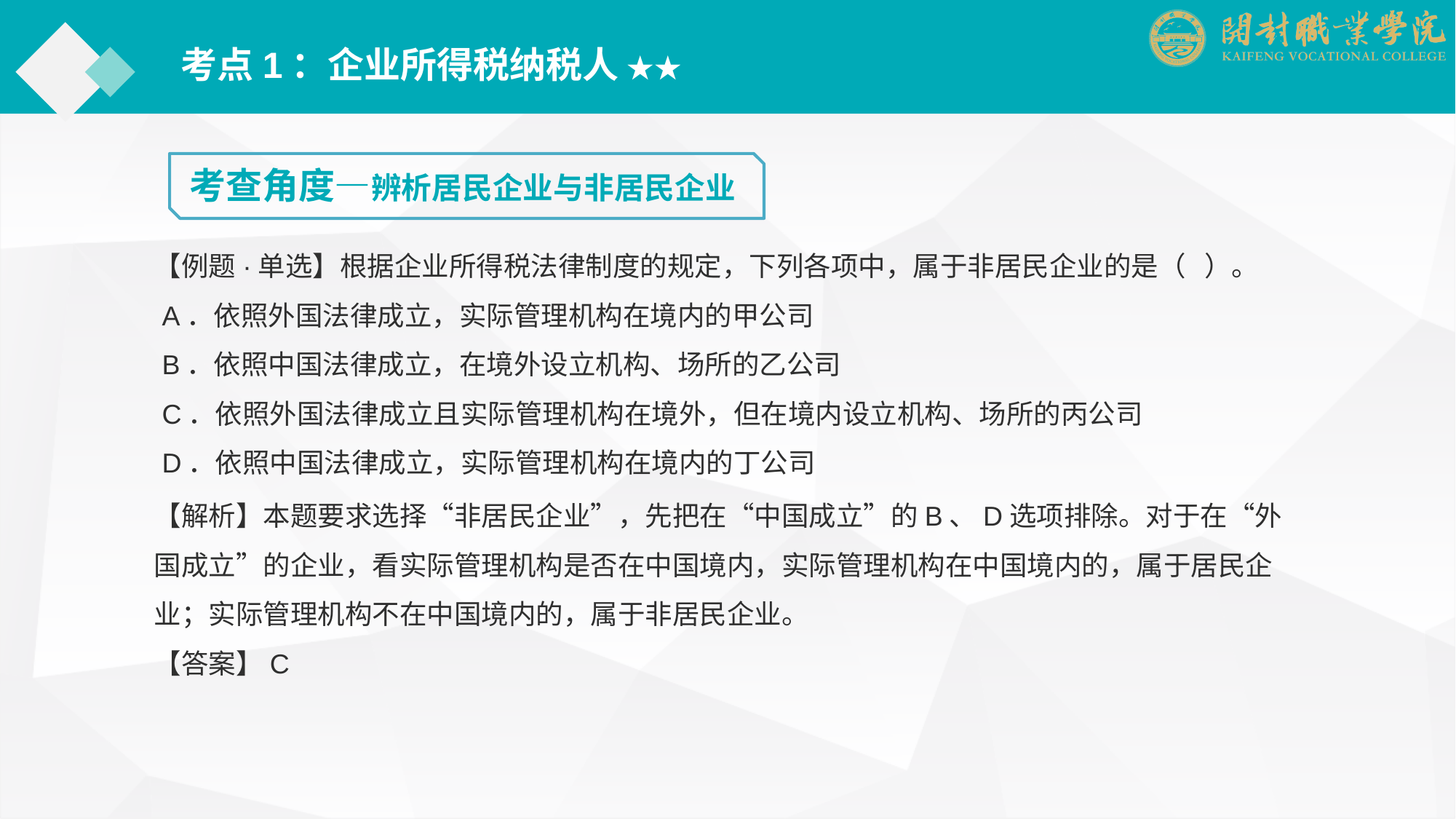

考点1：企业所得税纳税人 ★★

考查角度—辨析居民企业与非居民企业
【例题·单选】根据企业所得税法律制度的规定，下列各项中，属于非居民企业的是（   ）。
 A．依照外国法律成立，实际管理机构在境内的甲公司
 B．依照中国法律成立，在境外设立机构、场所的乙公司
 C．依照外国法律成立且实际管理机构在境外，但在境内设立机构、场所的丙公司
 D．依照中国法律成立，实际管理机构在境内的丁公司
【解析】本题要求选择“非居民企业”，先把在“中国成立”的B、D选项排除。对于在“外国成立”的企业，看实际管理机构是否在中国境内，实际管理机构在中国境内的，属于居民企业；实际管理机构不在中国境内的，属于非居民企业。
【答案】C